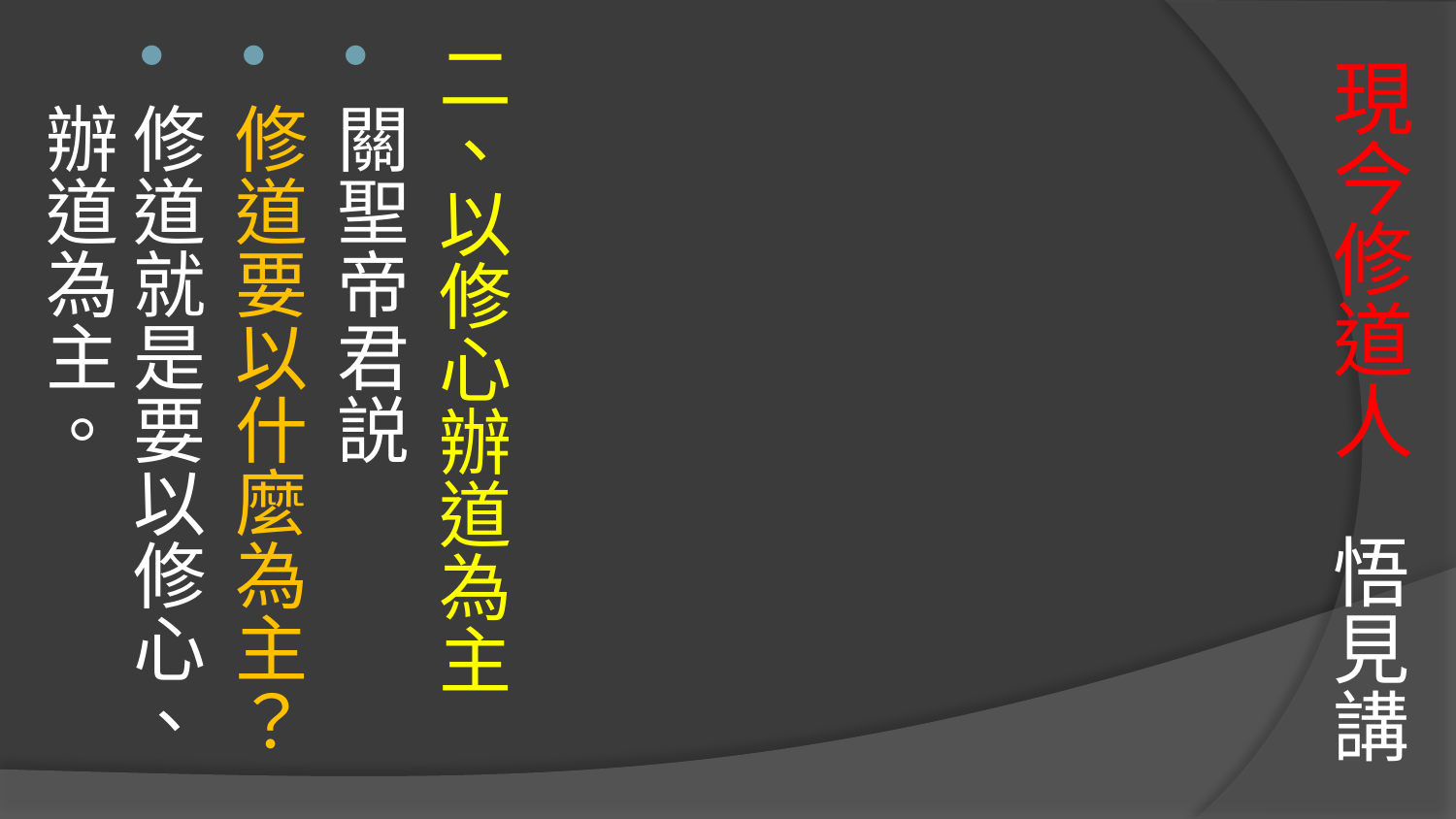

二、以修心辦道為主
關聖帝君説
修道要以什麼為主？
修道就是要以修心、辦道為主。
# 現今修道人    悟見講